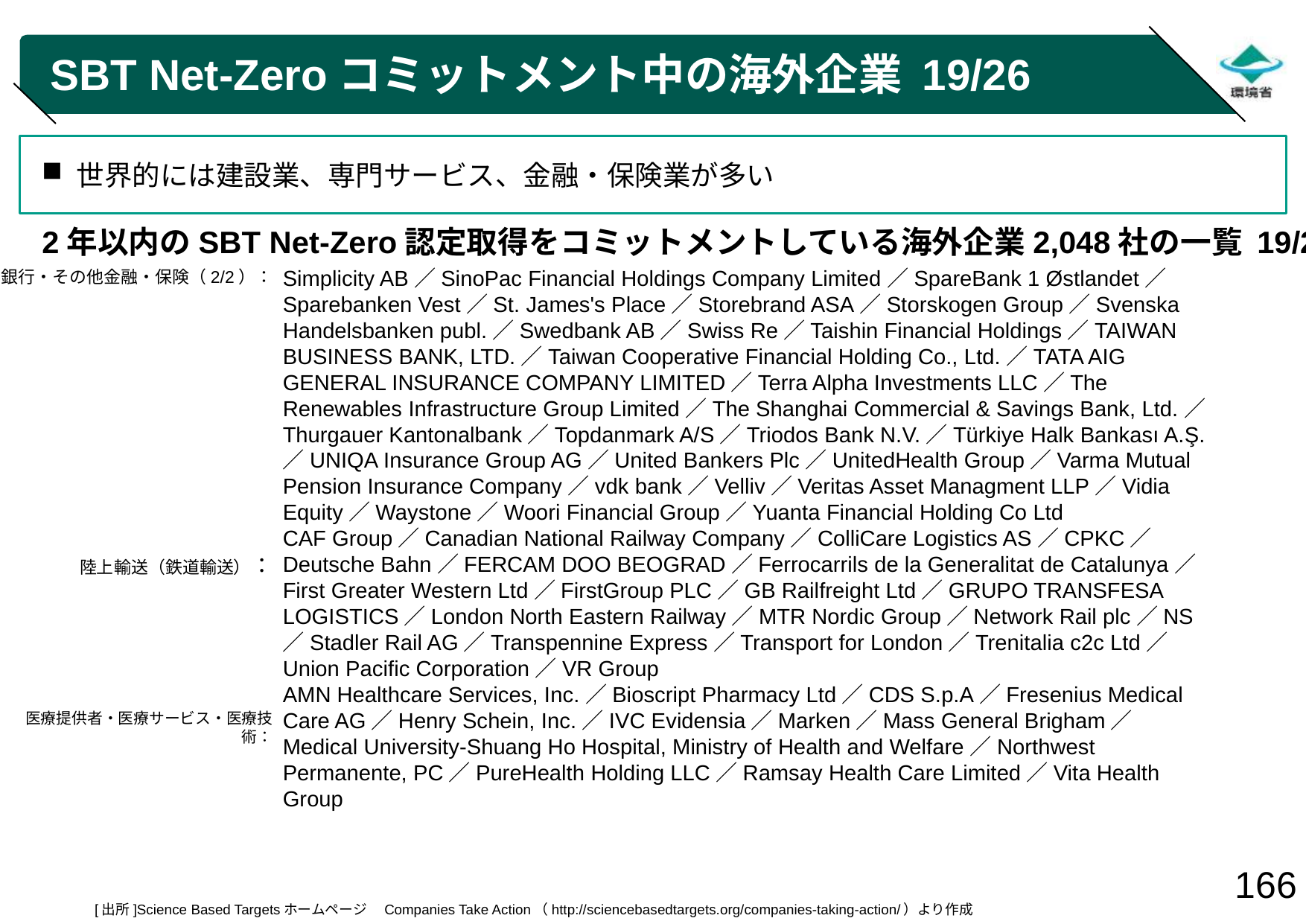

# SBT Net-Zeroコミットメント中の海外企業 19/26
世界的には建設業、専門サービス、金融・保険業が多い
2年以内のSBT Net-Zero認定取得をコミットメントしている海外企業2,048社の一覧 19/26
Simplicity AB／SinoPac Financial Holdings Company Limited／SpareBank 1 Østlandet／Sparebanken Vest／St. James's Place／Storebrand ASA／Storskogen Group／Svenska Handelsbanken publ.／Swedbank AB／Swiss Re／Taishin Financial Holdings／TAIWAN BUSINESS BANK, LTD.／Taiwan Cooperative Financial Holding Co., Ltd.／TATA AIG GENERAL INSURANCE COMPANY LIMITED／Terra Alpha Investments LLC／The Renewables Infrastructure Group Limited／The Shanghai Commercial & Savings Bank, Ltd.／Thurgauer Kantonalbank／Topdanmark A/S／Triodos Bank N.V.／Türkiye Halk Bankası A.Ş.／UNIQA Insurance Group AG／United Bankers Plc／UnitedHealth Group／Varma Mutual Pension Insurance Company／vdk bank／Velliv／Veritas Asset Managment LLP／Vidia Equity／Waystone／Woori Financial Group／Yuanta Financial Holding Co Ltd
CAF Group／Canadian National Railway Company／ColliCare Logistics AS／CPKC／Deutsche Bahn／FERCAM DOO BEOGRAD／Ferrocarrils de la Generalitat de Catalunya／First Greater Western Ltd／FirstGroup PLC／GB Railfreight Ltd／GRUPO TRANSFESA LOGISTICS／London North Eastern Railway／MTR Nordic Group／Network Rail plc／NS／Stadler Rail AG／Transpennine Express／Transport for London／Trenitalia c2c Ltd／Union Pacific Corporation／VR Group
AMN Healthcare Services, Inc.／Bioscript Pharmacy Ltd／CDS S.p.A／Fresenius Medical Care AG／Henry Schein, Inc.／IVC Evidensia／Marken／Mass General Brigham／Medical University-Shuang Ho Hospital, Ministry of Health and Welfare／Northwest Permanente, PC／PureHealth Holding LLC／Ramsay Health Care Limited／Vita Health Group

銀行・その他金融・保険（2/2）：

陸上輸送（鉄道輸送）：

医療提供者・医療サービス・医療技術：

[出所]Science Based Targetsホームページ　Companies Take Action（http://sciencebasedtargets.org/companies-taking-action/）より作成